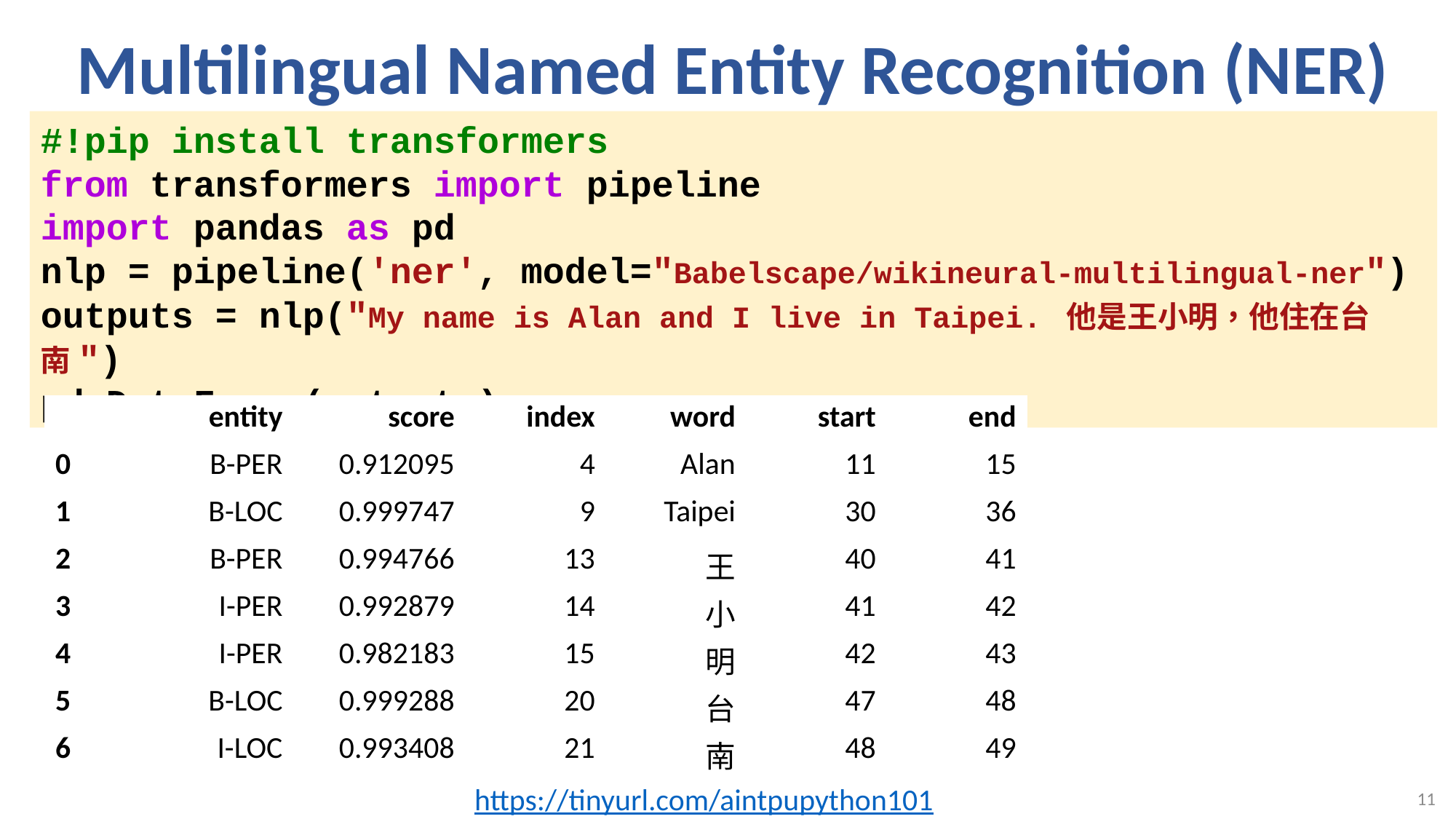

# Multilingual Named Entity Recognition (NER)
#!pip install transformers
from transformers import pipeline
import pandas as pd
nlp = pipeline('ner', model="Babelscape/wikineural-multilingual-ner")
outputs = nlp("My name is Alan and I live in Taipei. 他是王小明，他住在台南")
pd.DataFrame(outputs)
|  | entity | score | index | word | start | end |
| --- | --- | --- | --- | --- | --- | --- |
| 0 | B-PER | 0.912095 | 4 | Alan | 11 | 15 |
| 1 | B-LOC | 0.999747 | 9 | Taipei | 30 | 36 |
| 2 | B-PER | 0.994766 | 13 | 王 | 40 | 41 |
| 3 | I-PER | 0.992879 | 14 | 小 | 41 | 42 |
| 4 | I-PER | 0.982183 | 15 | 明 | 42 | 43 |
| 5 | B-LOC | 0.999288 | 20 | 台 | 47 | 48 |
| 6 | I-LOC | 0.993408 | 21 | 南 | 48 | 49 |
https://tinyurl.com/aintpupython101
11